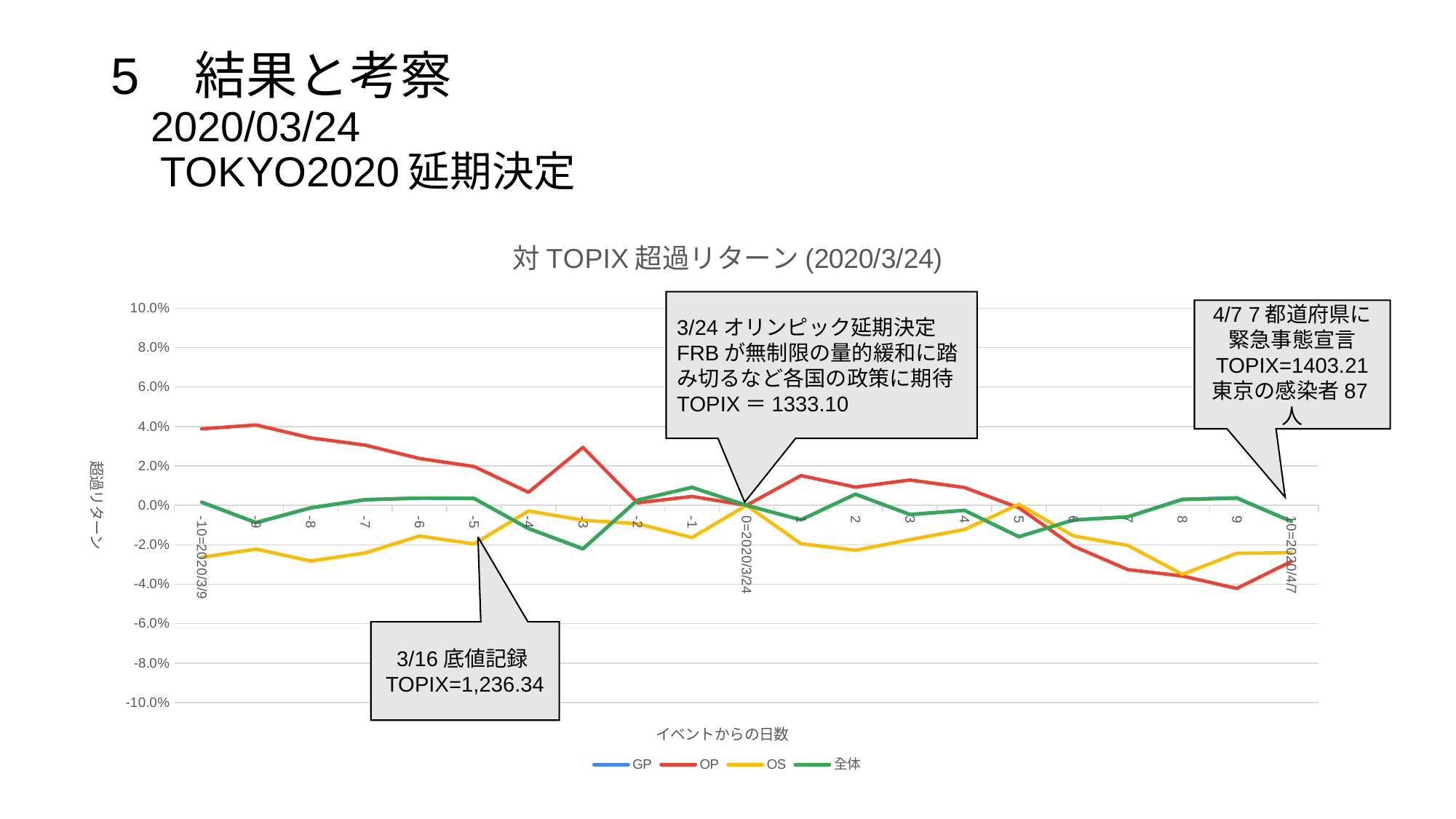

# 5	結果と考察 　2020/03/24 　TOKYO2020延期決定

### Chart: 対TOPIX超過リターン(2020/3/24)

| Category | GP | OP | OS | 全体 |
|---|---|---|---|---|
| 10=2020/4/7 | -0.008092327201391358 | -0.028483057927745983 | -0.024000123991678057 | -0.008169032369512753 |
| 9 | 0.0038082648330694385 | -0.04214205662000936 | -0.024318566975200313 | 0.0036299603140983946 |
| 8 | 0.0030688507647737046 | -0.03585341594091811 | -0.034986912598653545 | 0.002913949884931769 |
| 7 | -0.005770187817863917 | -0.03260030974921034 | -0.020310722417402803 | -0.005874216611739445 |
| 6 | -0.007404975142459822 | -0.02069130400606204 | -0.015510311740235446 | -0.007455777311948931 |
| 5 | -0.01594572289292305 | -0.001239833462082493 | 0.000554160892477791 | -0.015886062400018552 |
| 4 | -0.002563254539393822 | 0.009071534474450471 | -0.012275853221499572 | -0.002519324435038023 |
| 3 | -0.00469037106171509 | 0.012864043803246336 | -0.017410298025296367 | -0.004625047047314465 |
| 2 | 0.005678001433519132 | 0.00927621840585062 | -0.022780366600830555 | 0.005687178842870608 |
| 1 | -0.007387288892084627 | 0.015118469987601371 | -0.01946923165180773 | -0.007300277018450263 |
| 0=2020/3/24 | 0.0 | 0.0 | 0.0 | 0.0 |
| -1 | 0.009143004928679498 | 0.0045424180430644855 | -0.016361567799714097 | 0.009117060583054493 |
| -2 | 0.0026518969182701205 | 0.0012598461312894327 | -0.009304556761075979 | 0.002640126986042629 |
| -3 | -0.022161647959694393 | 0.029439028425968503 | -0.007546383111188236 | -0.02196004530602292 |
| -4 | -0.011788773055706463 | 0.006642139887214314 | -0.0028505836163640885 | -0.01171313234890873 |
| -5 | 0.0034790327487979333 | 0.019724735252906384 | -0.019583053348427693 | 0.003545492213802487 |
| -6 | 0.0036261107181104757 | 0.023763064191083056 | -0.015536485795102167 | 0.0037095508350812045 |
| -7 | 0.0027859905451821853 | 0.030561848158594477 | -0.02416385884662487 | 0.0028992060842249917 |
| -8 | -0.0013673422212534952 | 0.03422891508237651 | -0.02822757217293614 | -0.0012227631588389576 |
| -9 | -0.008883007177147087 | 0.04078196012553625 | -0.02216621753350472 | -0.008681097028424276 |
| -10=2020/3/9 | 0.0015156292213723416 | 0.038807062707133105 | -0.026361157020441374 | 0.0016678294819109651 |
3/24オリンピック延期決定
FRBが無制限の量的緩和に踏み切るなど各国の政策に期待
TOPIX＝1333.10
4/7 7都道府県に緊急事態宣言
TOPIX=1403.21
東京の感染者87人
3/16底値記録TOPIX=1,236.34